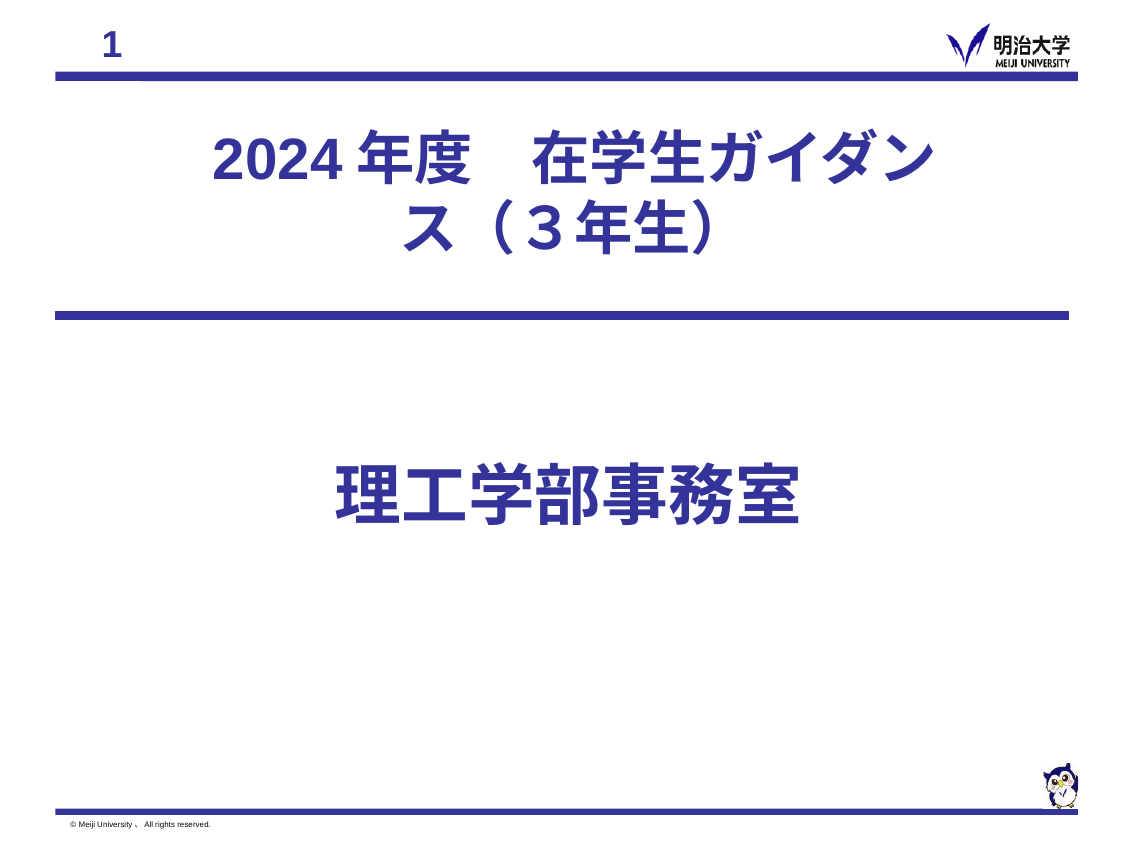

# 2024年度　在学生ガイダンス（３年生）
理工学部事務室
© Meiji University、All rights reserved.